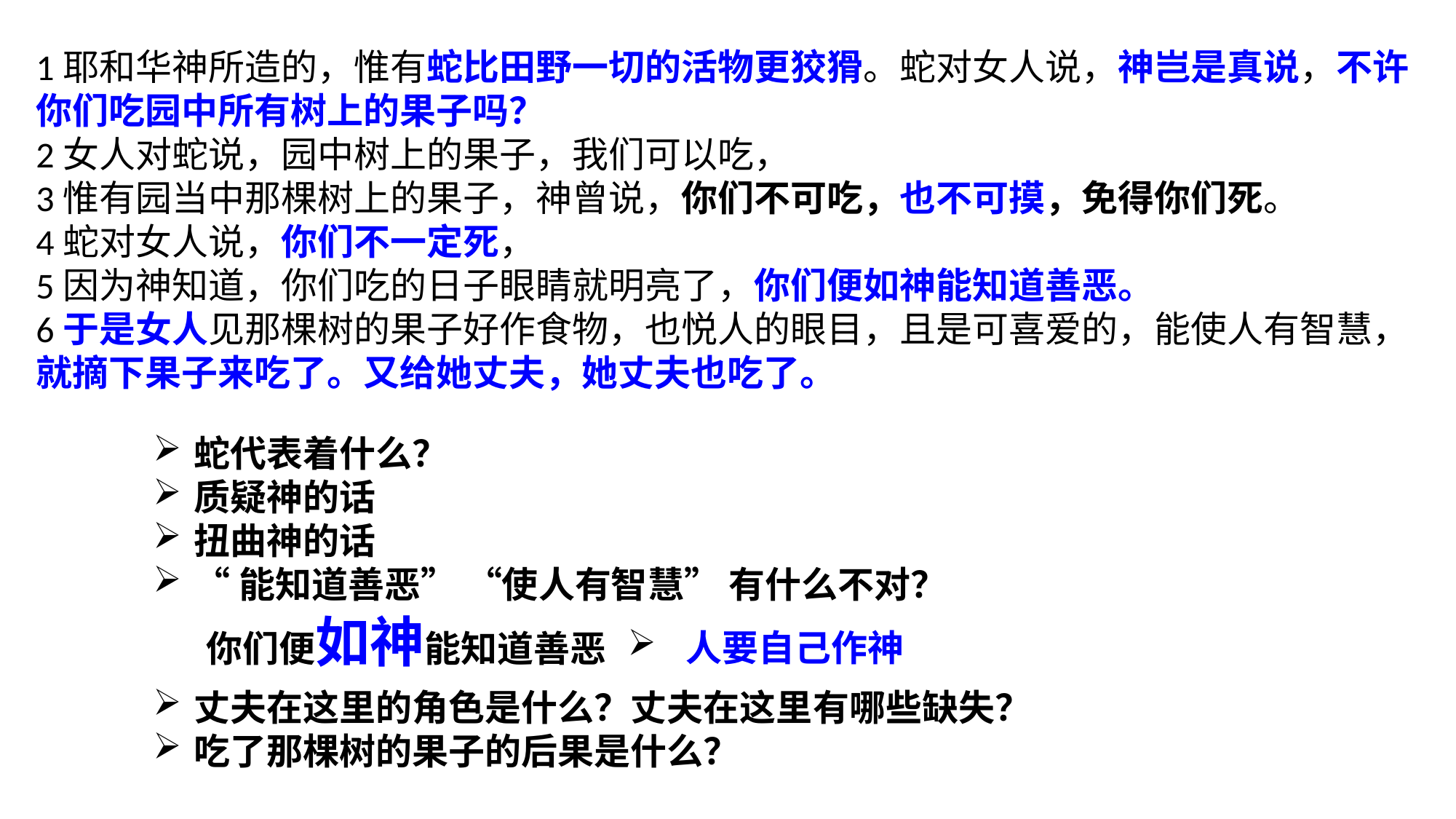

1耶和华神所造的，惟有蛇比田野一切的活物更狡猾。蛇对女人说，神岂是真说，不许你们吃园中所有树上的果子吗？
2女人对蛇说，园中树上的果子，我们可以吃，
3惟有园当中那棵树上的果子，神曾说，你们不可吃，也不可摸，免得你们死。
4蛇对女人说，你们不一定死，
5因为神知道，你们吃的日子眼睛就明亮了，你们便如神能知道善恶。
6于是女人见那棵树的果子好作食物，也悦人的眼目，且是可喜爱的，能使人有智慧，就摘下果子来吃了。又给她丈夫，她丈夫也吃了。

蛇代表着什么？
质疑神的话
扭曲神的话
“能知道善恶” “使人有智慧” 有什么不对？
你们便如神能知道善恶
 人要自己作神
丈夫在这里的角色是什么？丈夫在这里有哪些缺失？
吃了那棵树的果子的后果是什么？